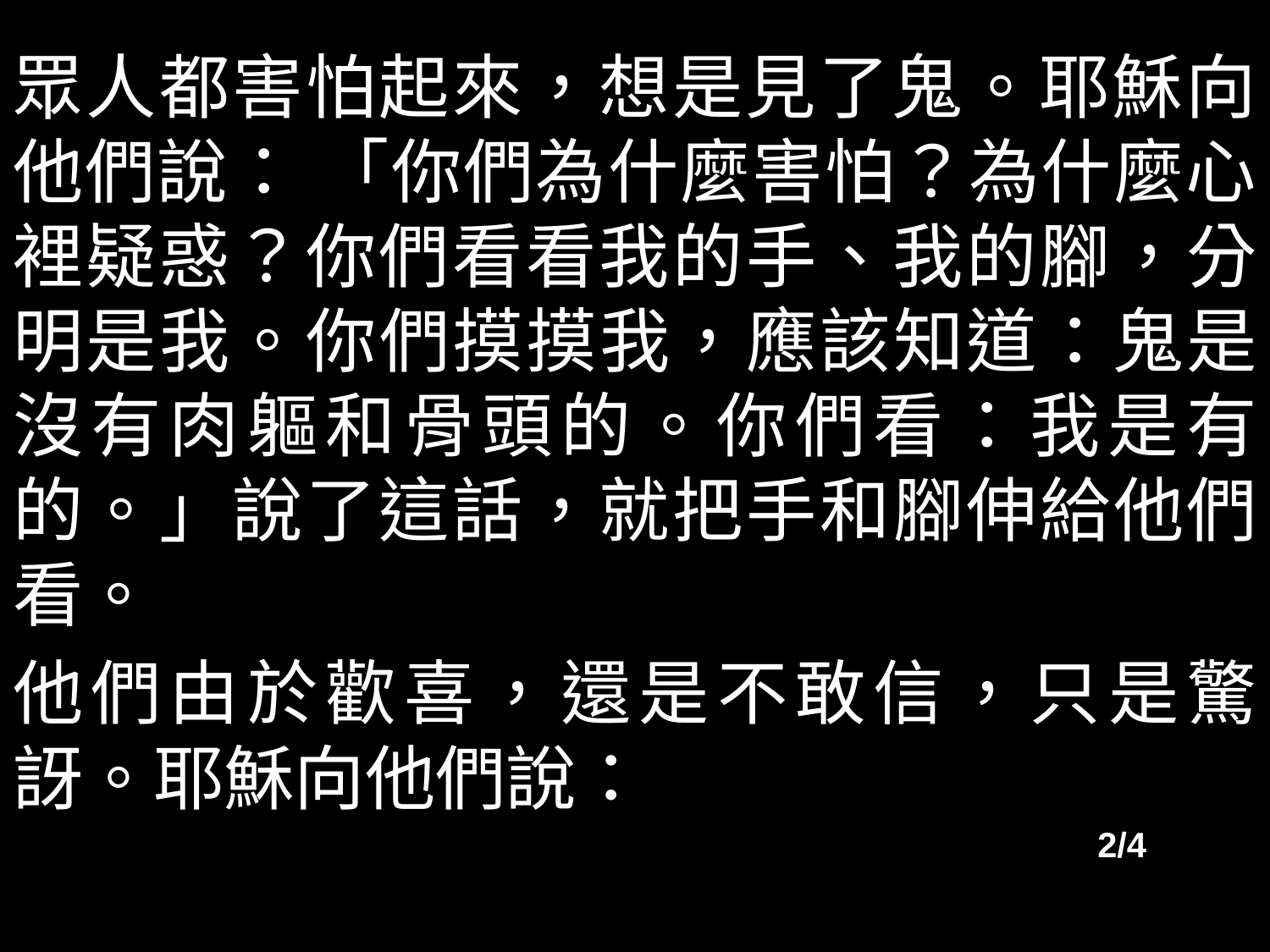

眾人都害怕起來，想是見了鬼。耶穌向他們說： 「你們為什麼害怕？為什麼心裡疑惑？你們看看我的手、我的腳，分明是我。你們摸摸我，應該知道：鬼是沒有肉軀和骨頭的。你們看：我是有的。」說了這話，就把手和腳伸給他們看。
他們由於歡喜，還是不敢信，只是驚訝。耶穌向他們說：
2/4